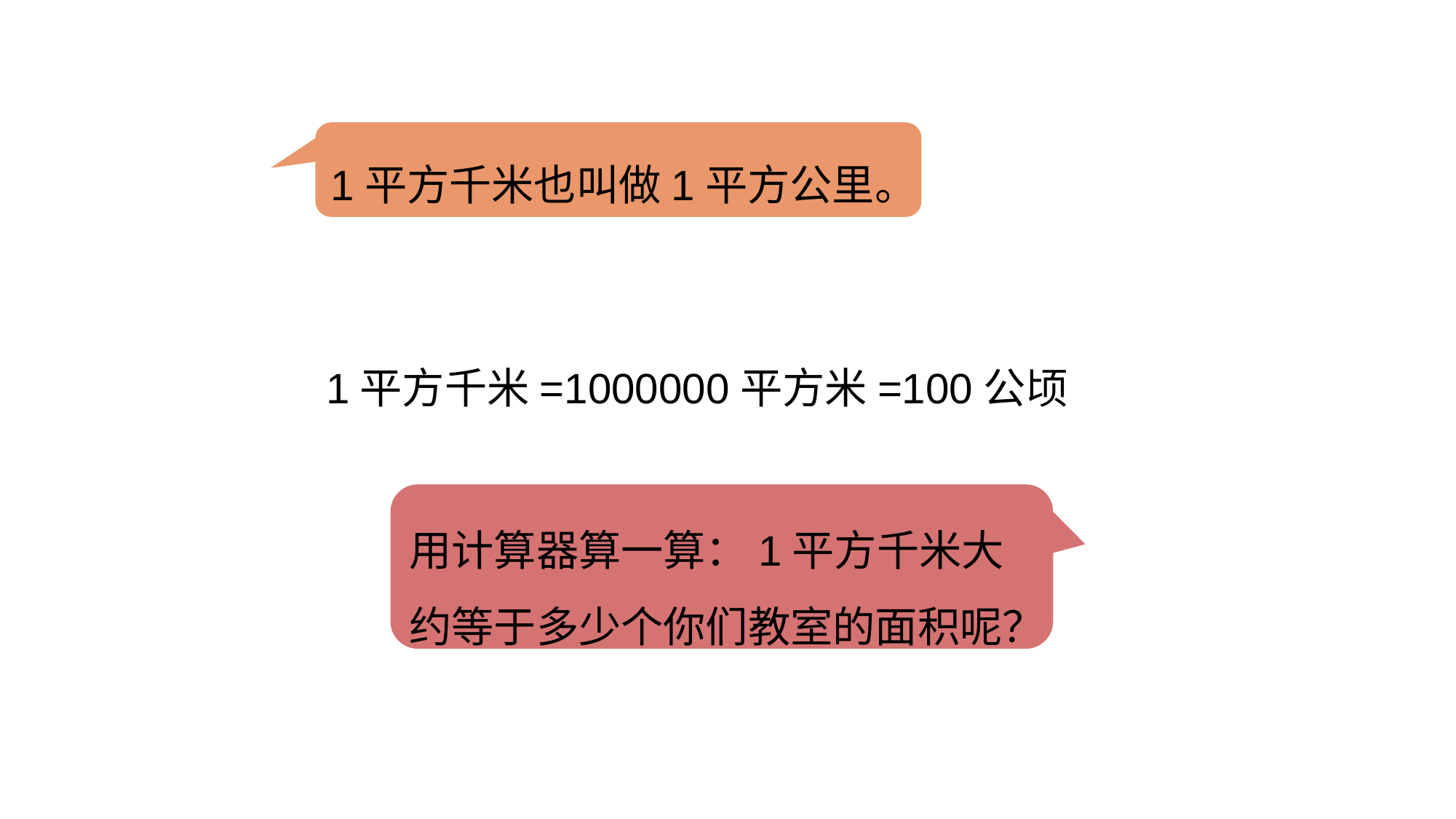

1平方千米也叫做1平方公里。
1平方千米=1000000平方米=100公顷
用计算器算一算：1平方千米大约等于多少个你们教室的面积呢？